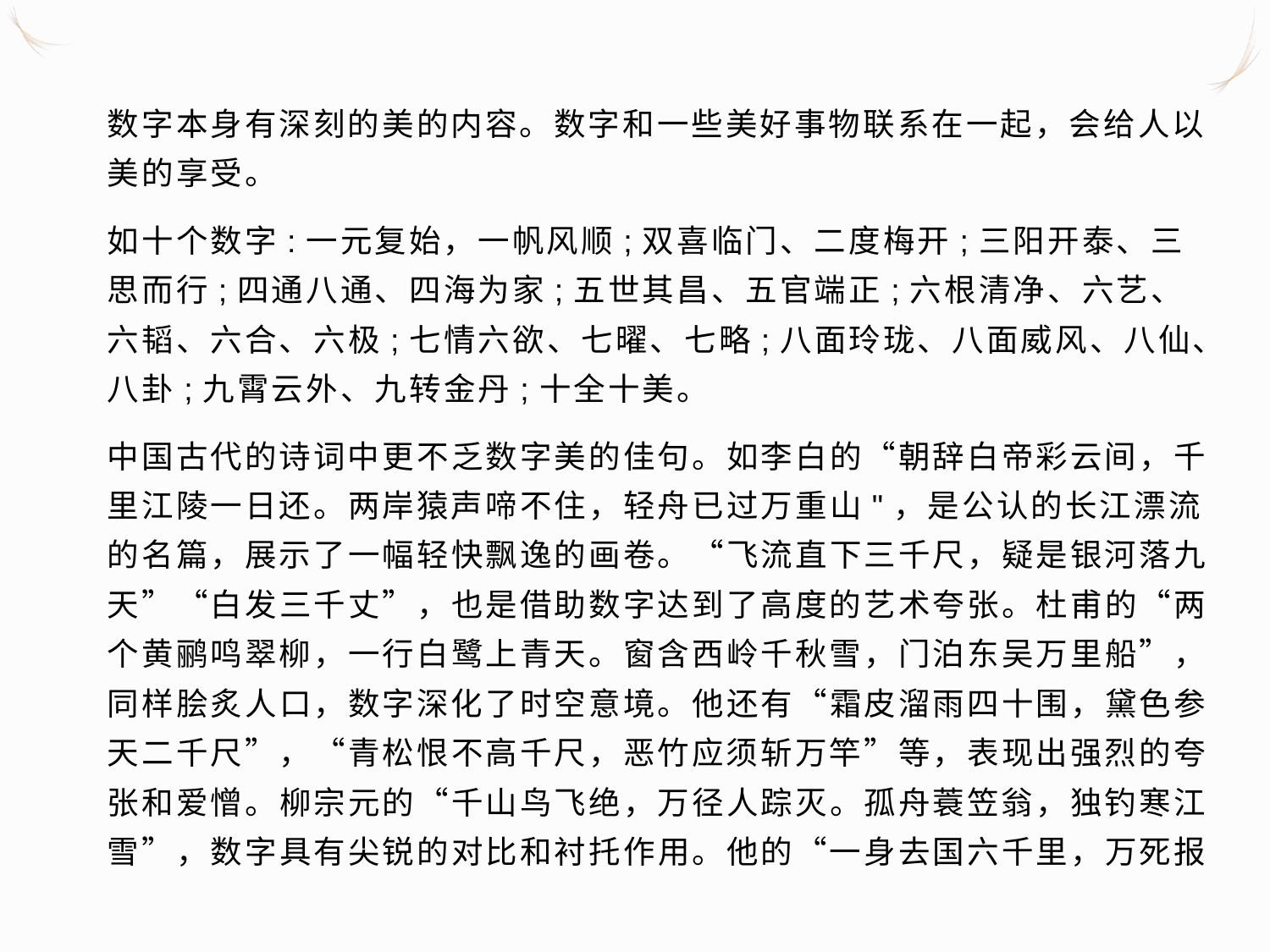

数字本身有深刻的美的内容。数字和一些美好事物联系在一起，会给人以美的享受。
如十个数字:一元复始，一帆风顺;双喜临门、二度梅开;三阳开泰、三思而行;四通八通、四海为家;五世其昌、五官端正;六根清净、六艺、六韬、六合、六极;七情六欲、七曜、七略;八面玲珑、八面威风、八仙、八卦;九霄云外、九转金丹;十全十美。
中国古代的诗词中更不乏数字美的佳句。如李白的“朝辞白帝彩云间，千里江陵一日还。两岸猿声啼不住，轻舟已过万重山"，是公认的长江漂流的名篇，展示了一幅轻快飘逸的画卷。“飞流直下三千尺，疑是银河落九天”“白发三千丈”，也是借助数字达到了高度的艺术夸张。杜甫的“两个黄鹂鸣翠柳，一行白鹭上青天。窗含西岭千秋雪，门泊东吴万里船”，同样脍炙人口，数字深化了时空意境。他还有“霜皮溜雨四十围，黛色参天二千尺”，“青松恨不高千尺，恶竹应须斩万竿”等，表现出强烈的夸张和爱憎。柳宗元的“千山鸟飞绝，万径人踪灭。孤舟蓑笠翁，独钓寒江雪”，数字具有尖锐的对比和衬托作用。他的“一身去国六千里，万死报